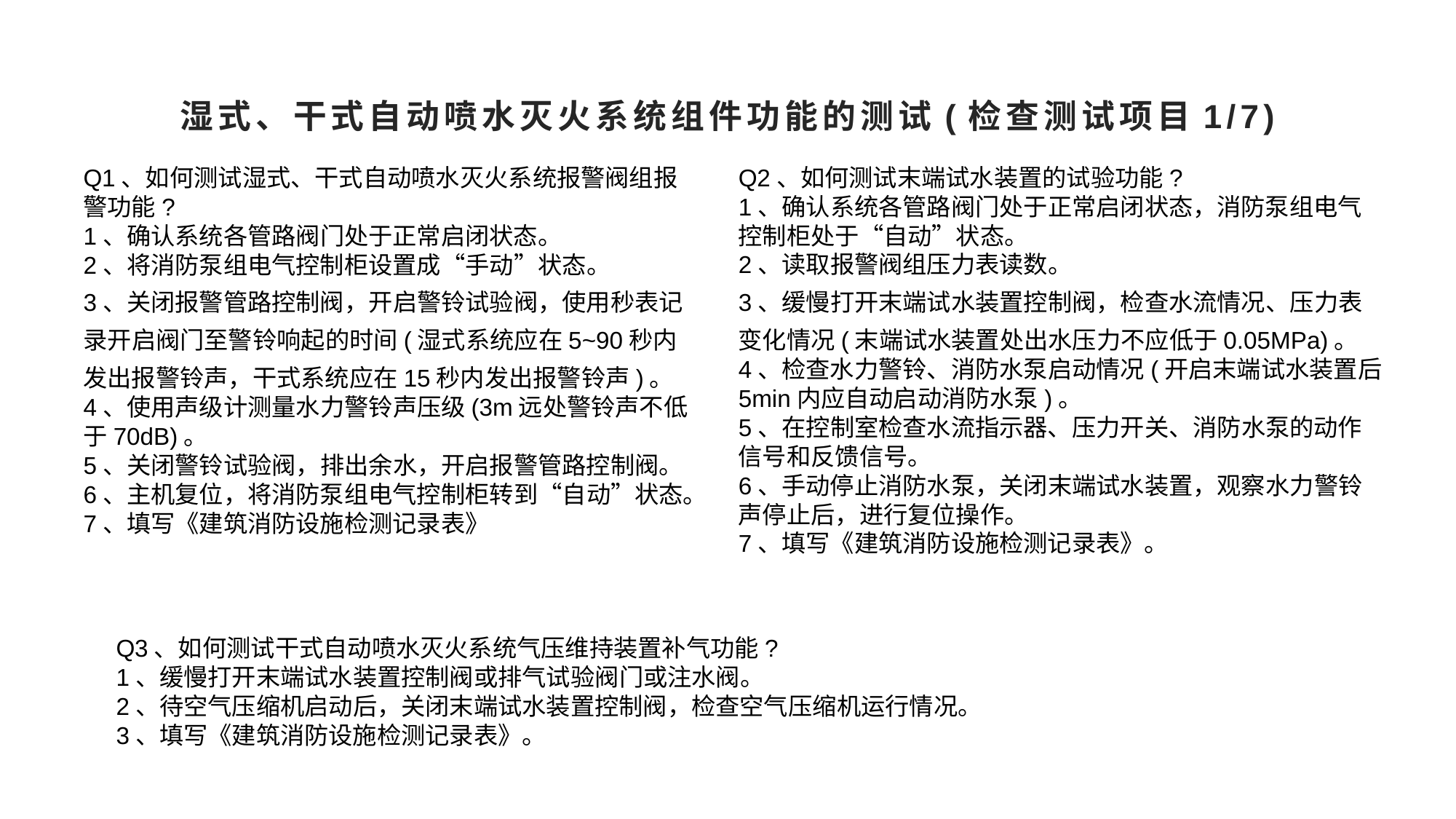

# 湿式、干式自动喷水灭火系统组件功能的测试(检查测试项目1/7)
Q1、如何测试湿式、干式自动喷水灭火系统报警阀组报警功能?
1、确认系统各管路阀门处于正常启闭状态。
2、将消防泵组电气控制柜设置成“手动”状态。
3、关闭报警管路控制阀，开启警铃试验阀，使用秒表记录开启阀门至警铃响起的时间(湿式系统应在5~90秒内发出报警铃声，干式系统应在15秒内发出报警铃声)。
4、使用声级计测量水力警铃声压级(3m远处警铃声不低于70dB)。
5、关闭警铃试验阀，排出余水，开启报警管路控制阀。
6、主机复位，将消防泵组电气控制柜转到“自动”状态。
7、填写《建筑消防设施检测记录表》
Q2、如何测试末端试水装置的试验功能?
1、确认系统各管路阀门处于正常启闭状态，消防泵组电气控制柜处于“自动”状态。
2、读取报警阀组压力表读数。
3、缓慢打开末端试水装置控制阀，检查水流情况、压力表变化情况(末端试水装置处出水压力不应低于0.05MPa)。
4、检查水力警铃、消防水泵启动情况(开启末端试水装置后5min内应自动启动消防水泵)。
5、在控制室检查水流指示器、压力开关、消防水泵的动作信号和反馈信号。
6、手动停止消防水泵，关闭末端试水装置，观察水力警铃声停止后，进行复位操作。
7、填写《建筑消防设施检测记录表》。
Q3、如何测试干式自动喷水灭火系统气压维持装置补气功能?
1、缓慢打开末端试水装置控制阀或排气试验阀门或注水阀。
2、待空气压缩机启动后，关闭末端试水装置控制阀，检查空气压缩机运行情况。
3、填写《建筑消防设施检测记录表》。
26